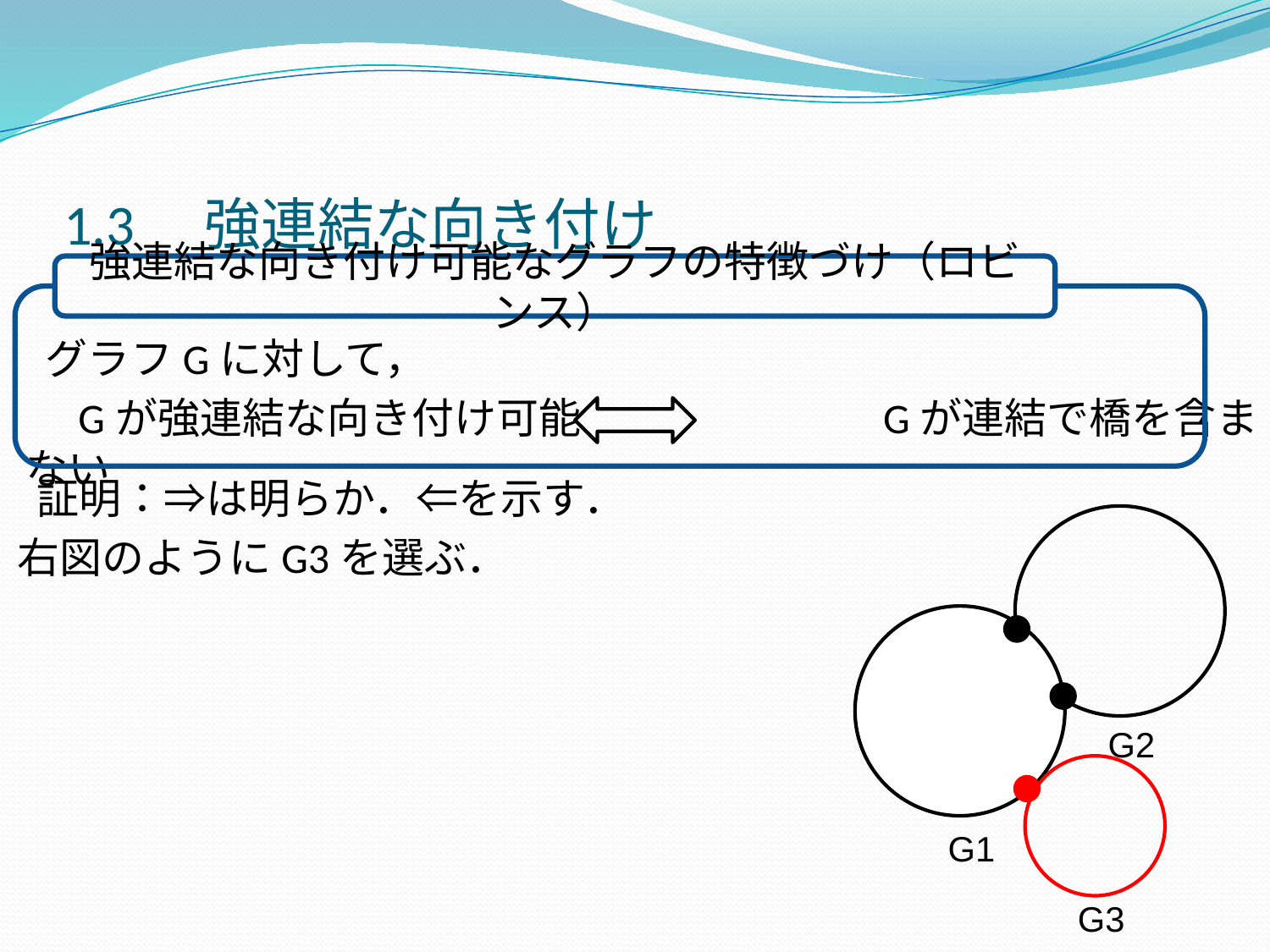

# 1.3　強連結な向き付け
強連結な向き付け可能なグラフの特徴づけ（ロビンス）

 グラフGに対して，
　Gが強連結な向き付け可能    　　　　　　Gが連結で橋を含まない

 証明：⇒は明らか．⇐を示す．
右図のようにG3を選ぶ．

G2

G1
G3